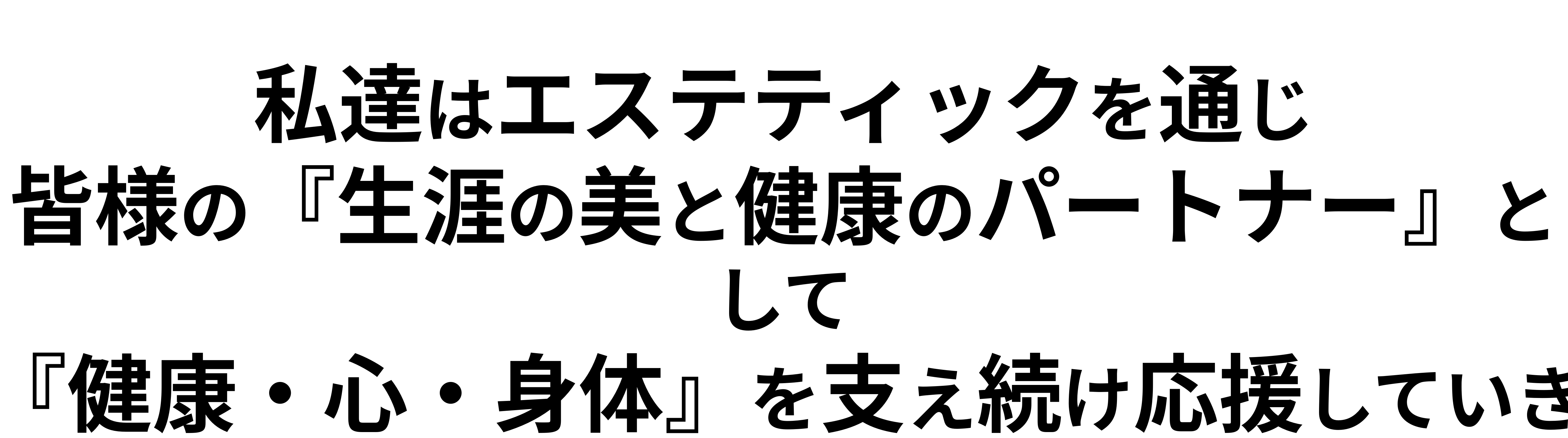

私達はエステティックを通じ
皆様の『生涯の美と健康のパートナー』として
『健康・心・身体』を支え続け応援していきます